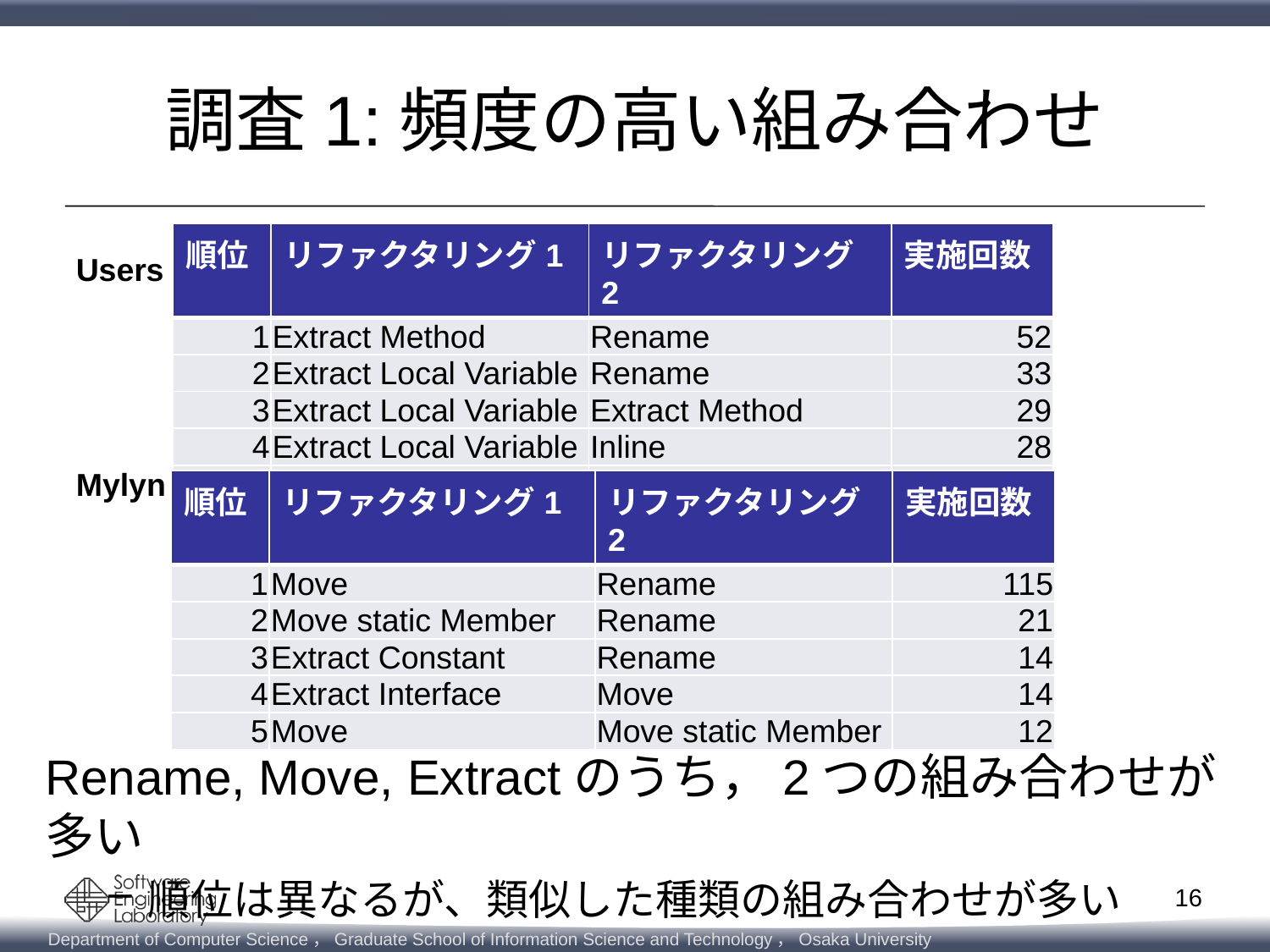

# 調査1:頻度の高い組み合わせ
| 順位 | リファクタリング1 | リファクタリング2 | 実施回数 |
| --- | --- | --- | --- |
| 1 | Extract Method | Rename | 52 |
| 2 | Extract Local Variable | Rename | 33 |
| 3 | Extract Local Variable | Extract Method | 29 |
| 4 | Extract Local Variable | Inline | 28 |
| 5 | Move | Rename | 27 |
Users
Mylyn
| 順位 | リファクタリング1 | リファクタリング2 | 実施回数 |
| --- | --- | --- | --- |
| 1 | Move | Rename | 115 |
| 2 | Move static Member | Rename | 21 |
| 3 | Extract Constant | Rename | 14 |
| 4 | Extract Interface | Move | 14 |
| 5 | Move | Move static Member | 12 |
Rename, Move, Extractのうち，2つの組み合わせが多い
順位は異なるが、類似した種類の組み合わせが多い
16